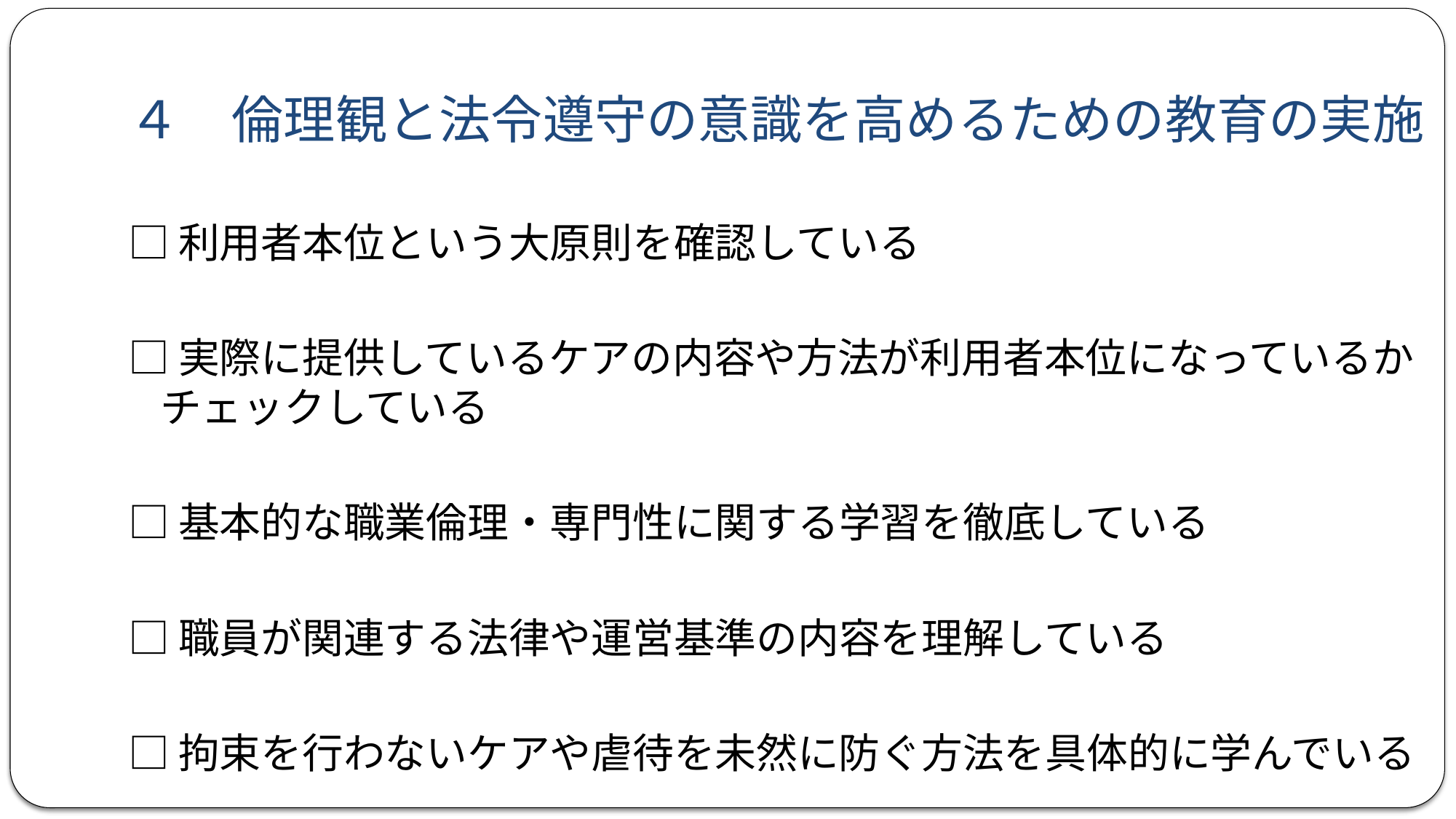

# ４　倫理観と法令遵守の意識を高めるための教育の実施

□利用者本位という大原則を確認している

□実際に提供しているケアの内容や方法が利用者本位になっているかチェックしている

□基本的な職業倫理・専門性に関する学習を徹底している

□職員が関連する法律や運営基準の内容を理解している

□拘束を行わないケアや虐待を未然に防ぐ方法を具体的に学んでいる